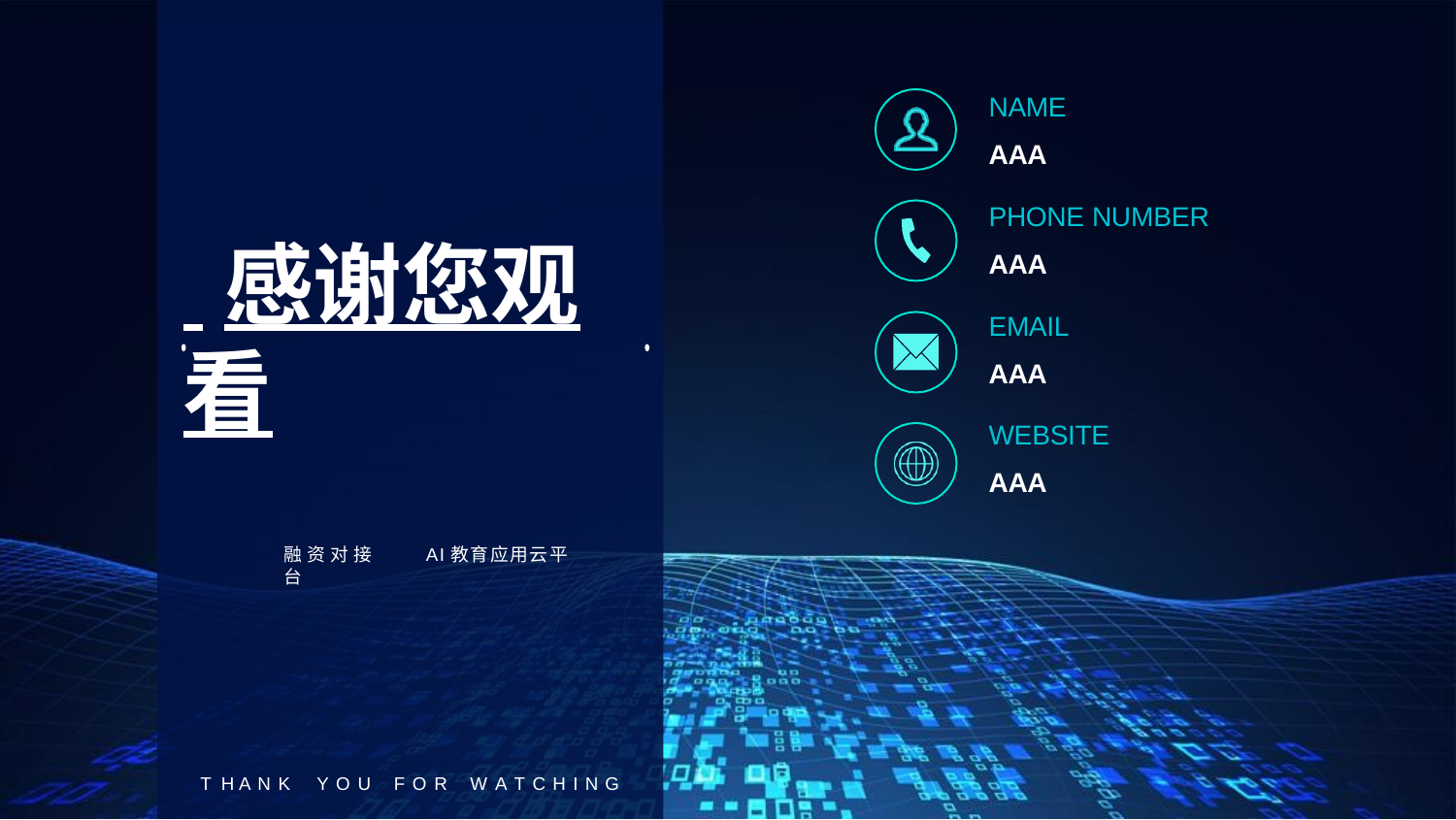

NAME
AAA
PHONE NUMBER
AAA
EMAIL
AAA
WEBSITE
AAA

 感谢您观看

融资对接	AI教育应用云平台
T  H A N K	Y O U	F O R	W A T C H I N G